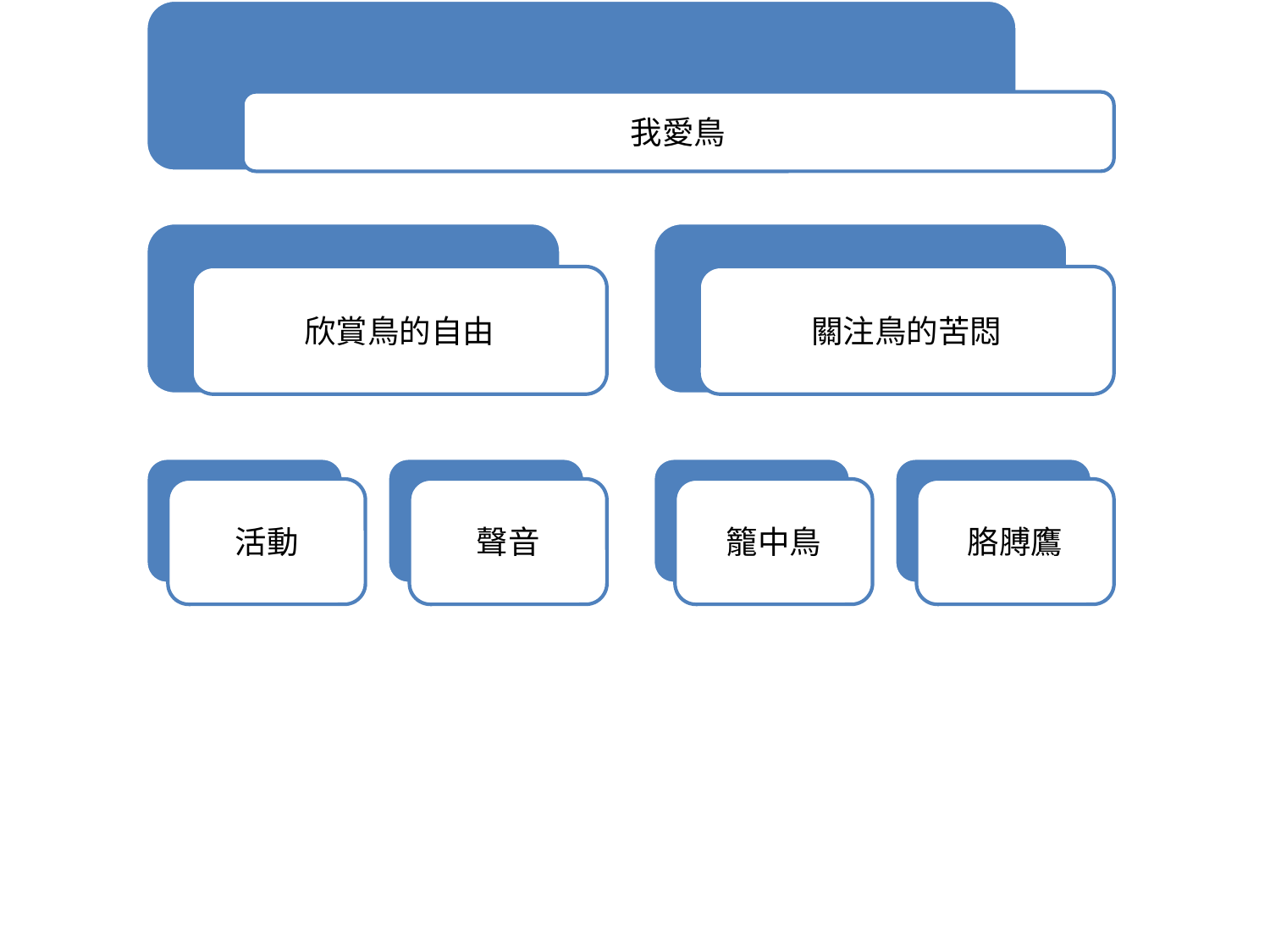

我愛鳥
欣賞鳥的自由
活動
關注鳥的苦悶
籠中鳥
胳膊鷹
聲音